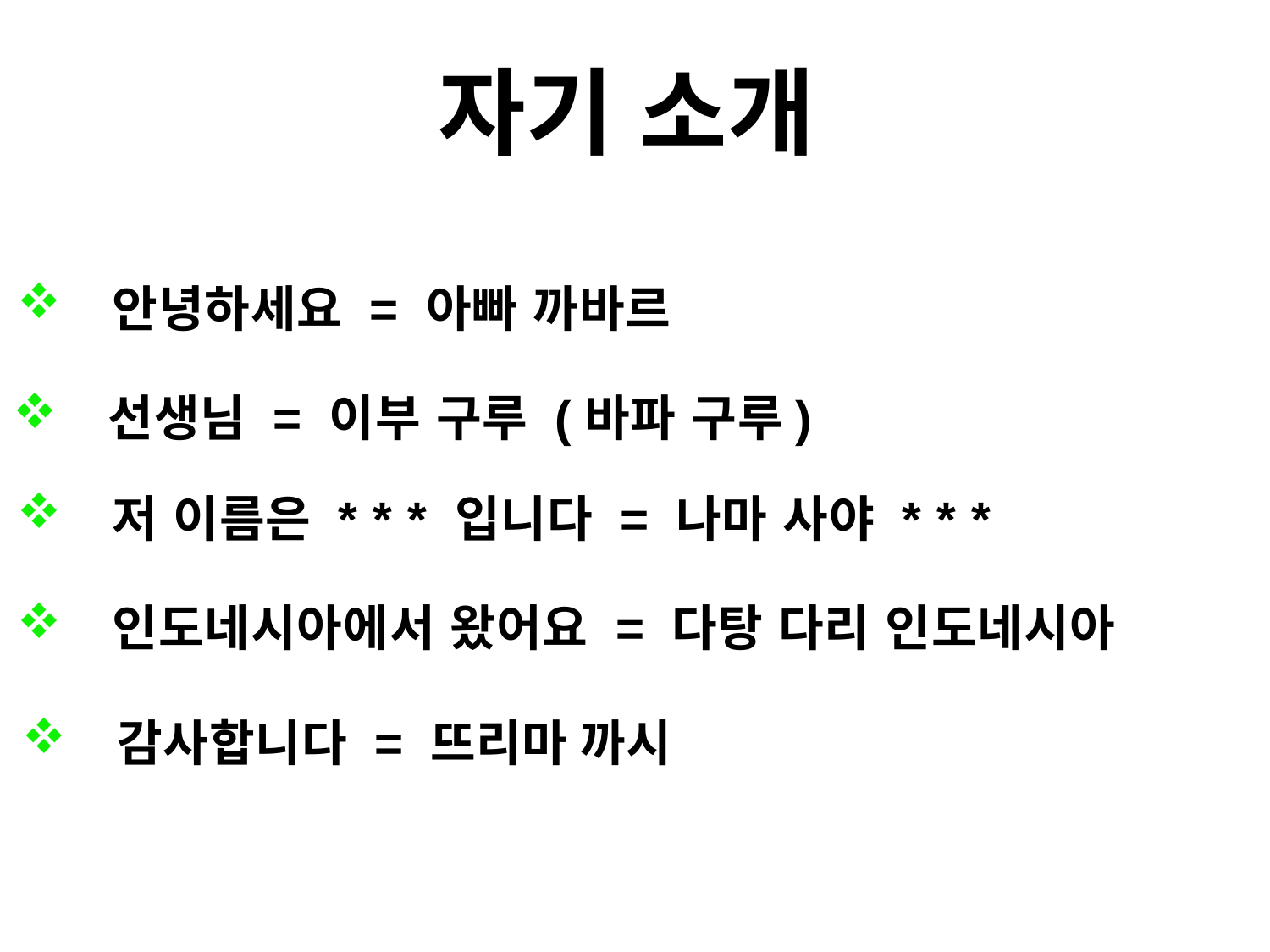

자기 소개
안녕하세요 = 아빠 까바르
선생님 = 이부 구루 (바파 구루)
저 이름은 * * * 입니다 = 나마 사야 * * *
인도네시아에서 왔어요 = 다탕 다리 인도네시아
감사합니다 = 뜨리마 까시